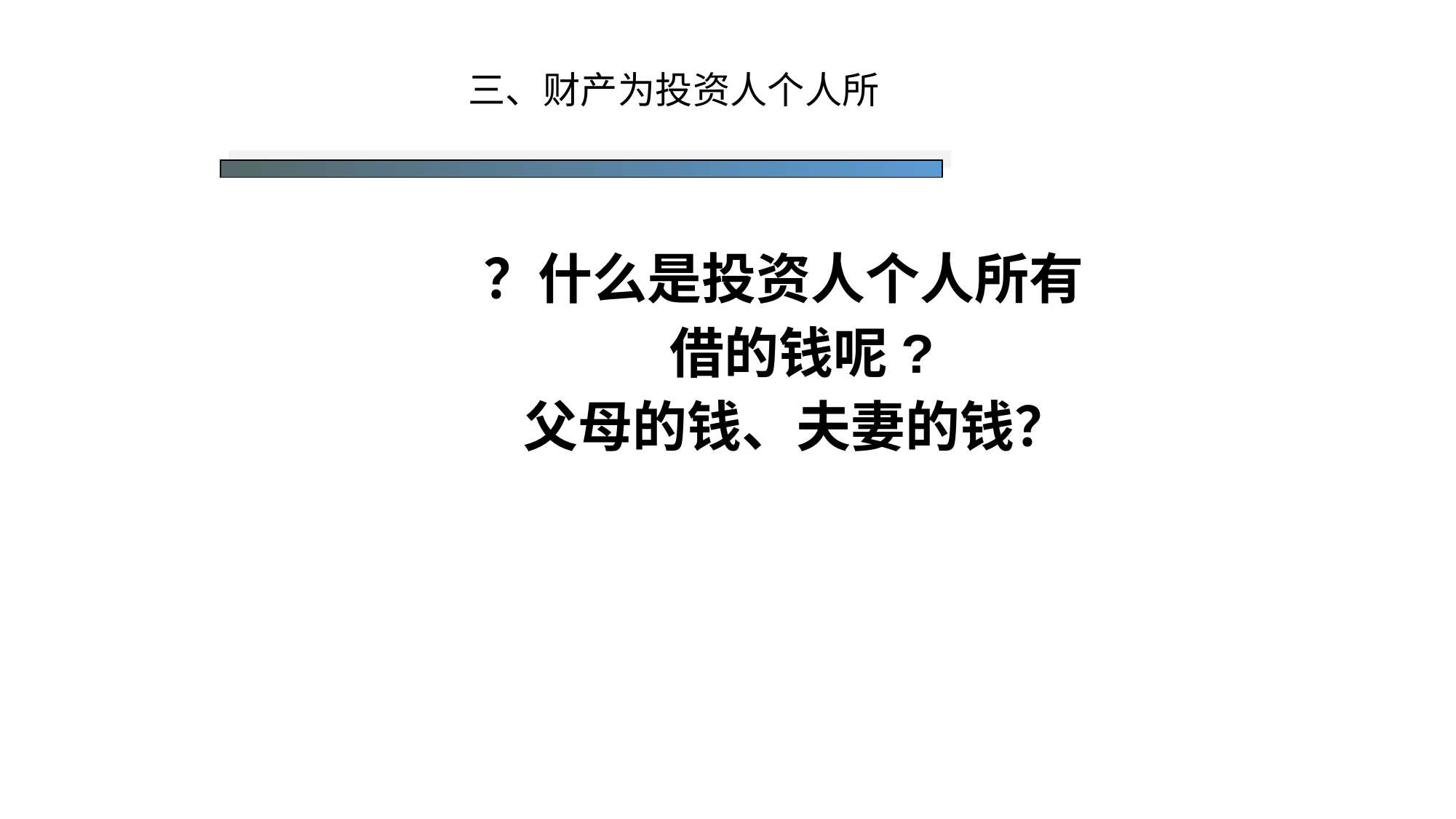

# 三、财产为投资人个人所有

？什么是投资人个人所有
  借的钱呢?
 父母的钱、夫妻的钱？
12